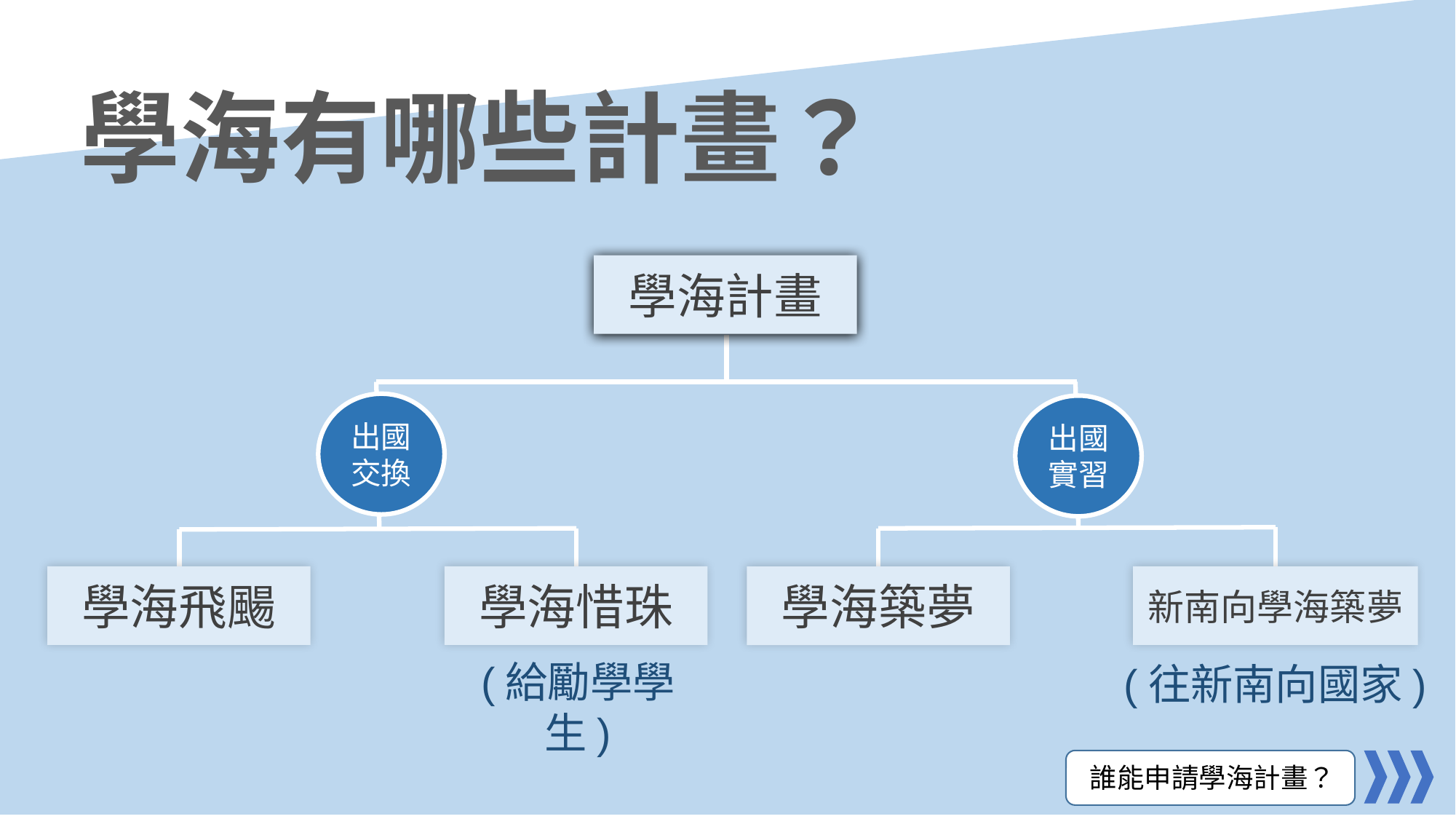

學海有哪些計畫？
學海計畫
出國交換
出國實習
學海飛颺
學海惜珠
新南向學海築夢
學海築夢
(給勵學學生)
(往新南向國家)

誰能申請學海計畫？